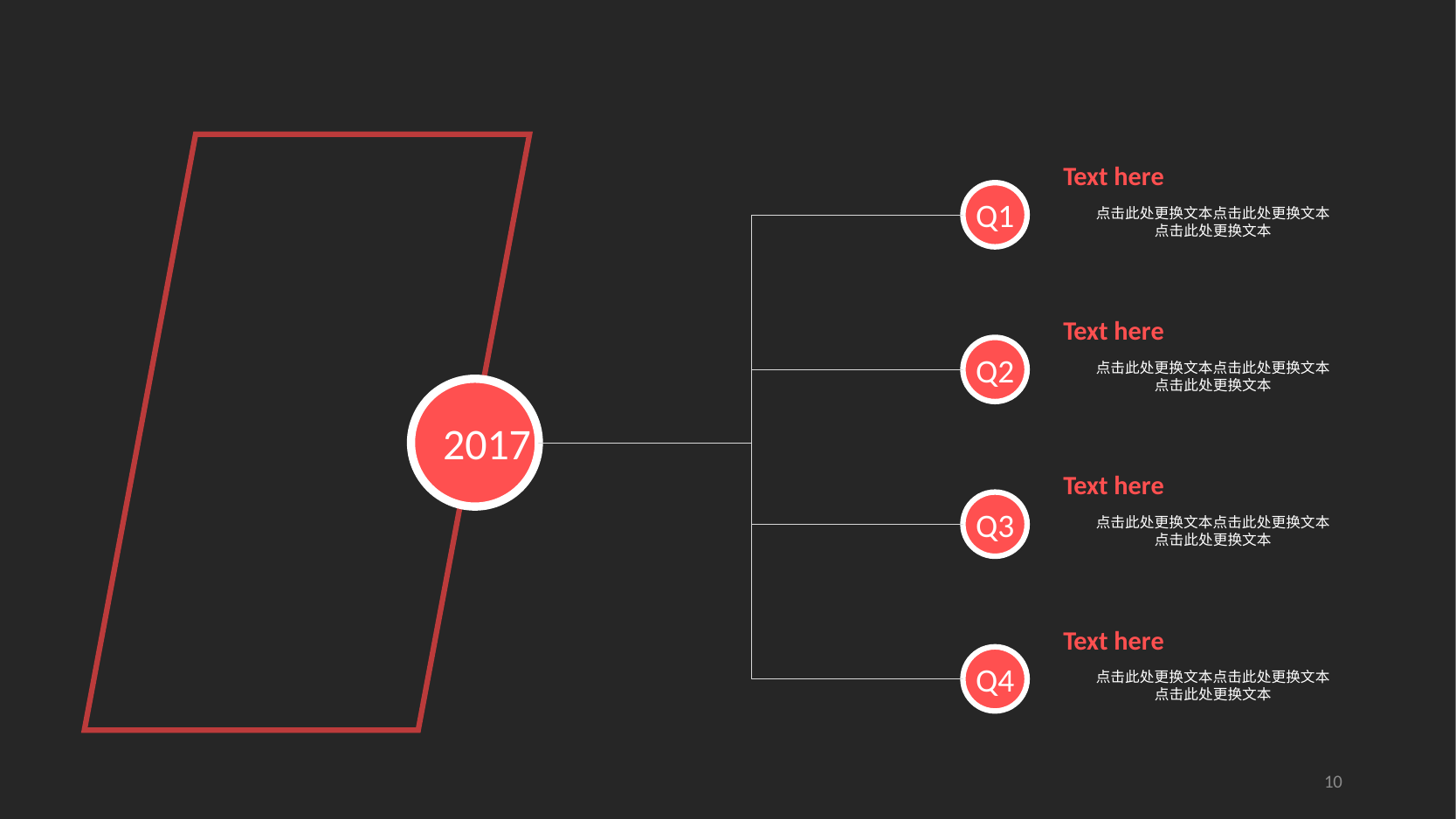

Text here
点击此处更换文本点击此处更换文本
点击此处更换文本

Q1
Text here
点击此处更换文本点击此处更换文本
点击此处更换文本

Q2
2017
Text here
点击此处更换文本点击此处更换文本
点击此处更换文本

Q3
Text here
点击此处更换文本点击此处更换文本
点击此处更换文本

Q4
10